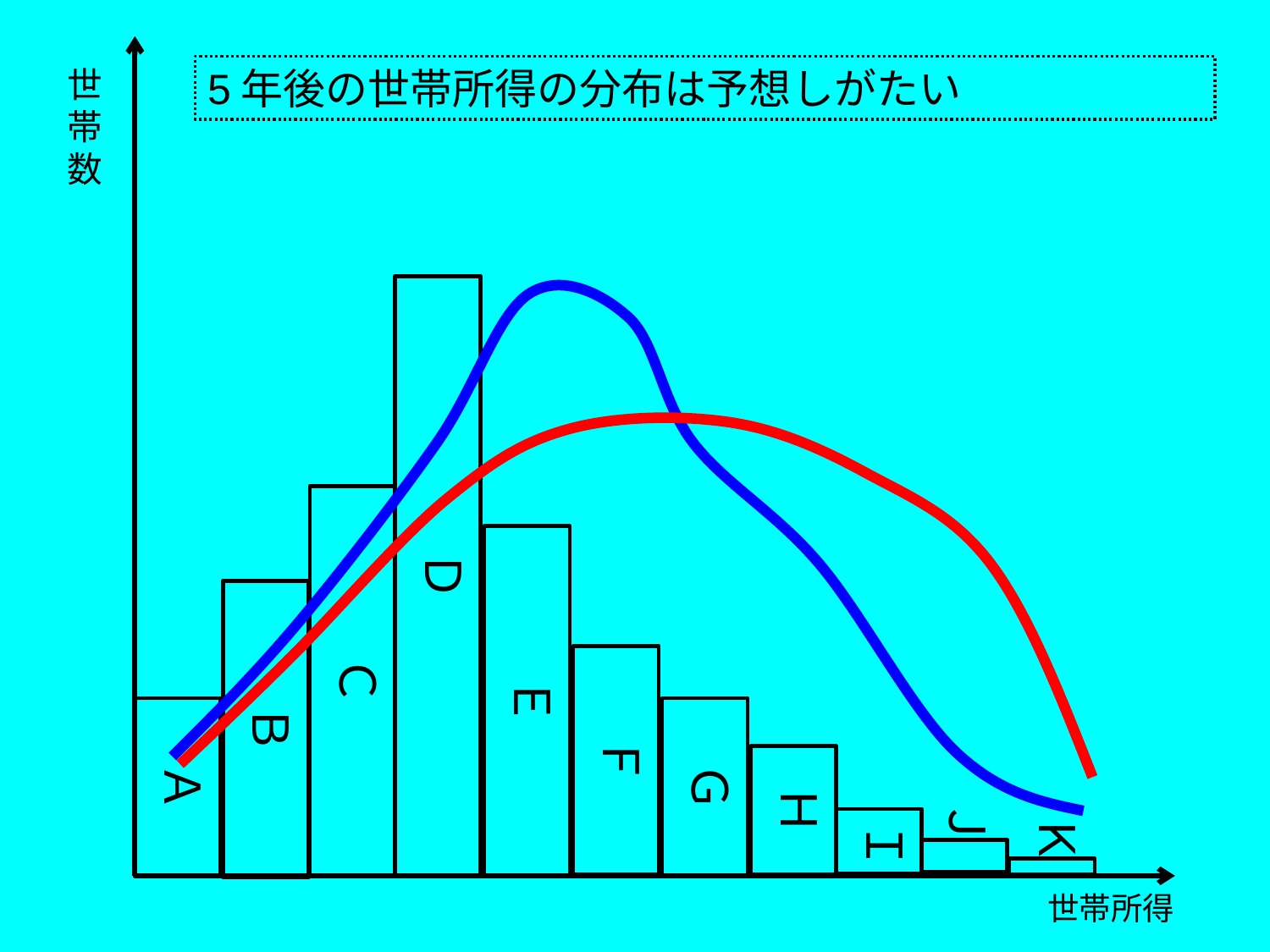

5年後の世帯所得の分布は予想しがたい
世帯数
Ｄ

Ｃ
Ｅ
Ｂ
Ｆ
Ａ
Ｇ
Ｈ
Ｊ
Ｋ
Ｉ

世帯所得